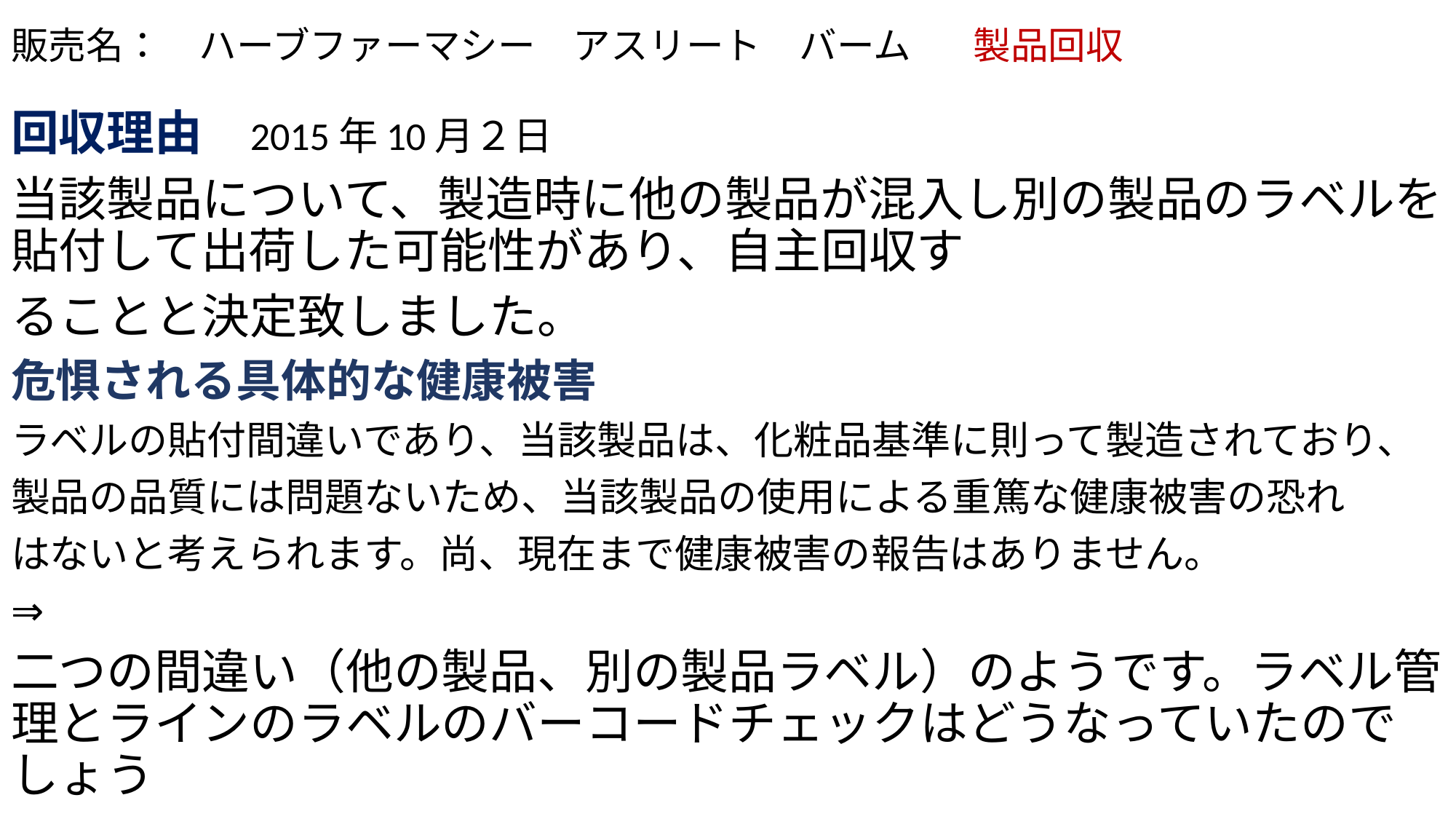

# 販売名：　ハーブファーマシー　アスリート　バーム 　  製品回収
回収理由　2015年10月２日
当該製品について、製造時に他の製品が混入し別の製品のラベルを貼付して出荷した可能性があり、自主回収す
ることと決定致しました。
危惧される具体的な健康被害
ラベルの貼付間違いであり、当該製品は、化粧品基準に則って製造されており、
製品の品質には問題ないため、当該製品の使用による重篤な健康被害の恐れ
はないと考えられます。尚、現在まで健康被害の報告はありません。
⇒
二つの間違い（他の製品、別の製品ラベル）のようです。ラベル管理とラインのラベルのバーコードチェックはどうなっていたのでしょう